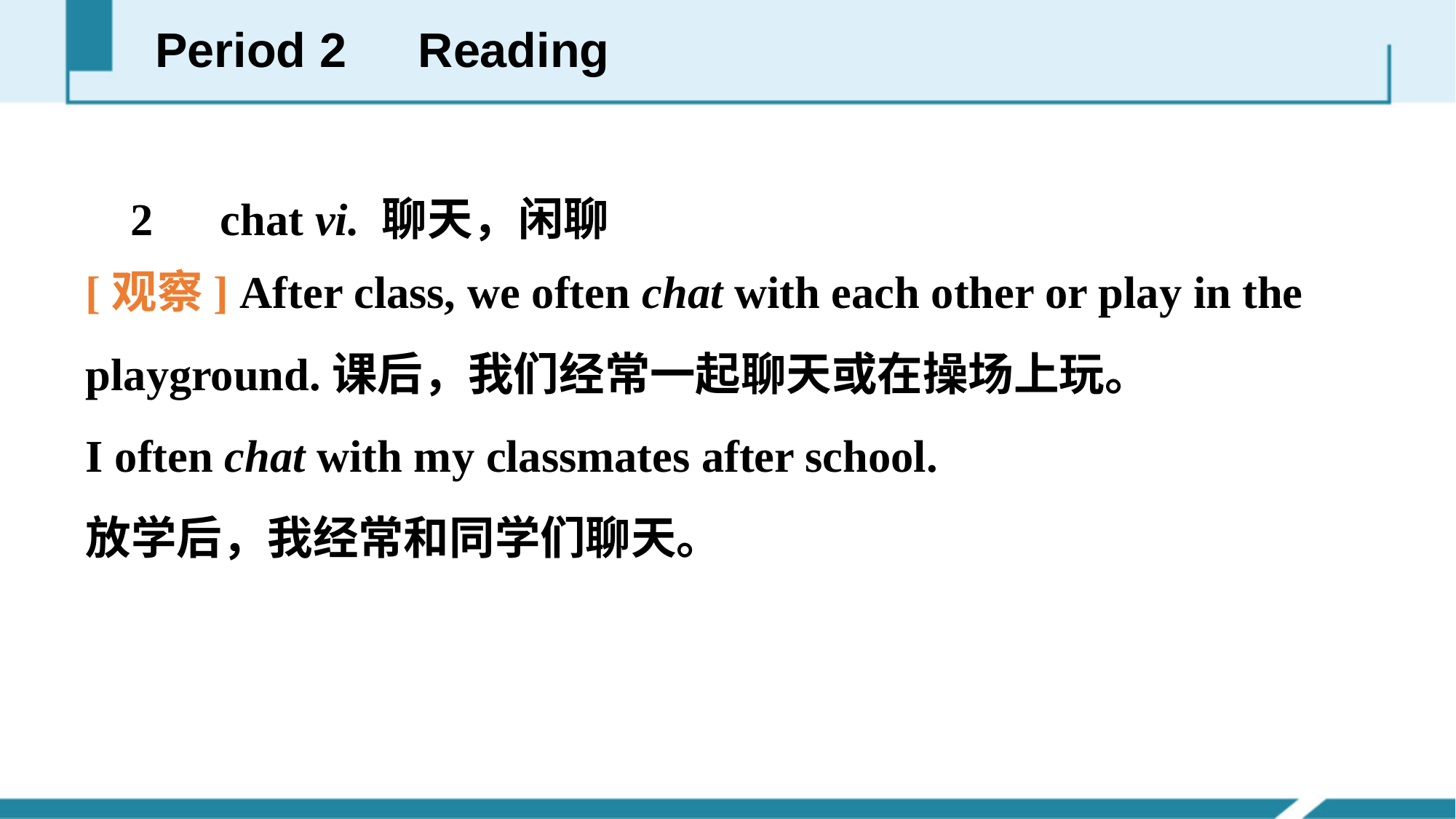

Period 2　Reading
　2　chat vi. 聊天，闲聊
[观察] After class, we often chat with each other or play in the playground.课后，我们经常一起聊天或在操场上玩。
I often chat with my classmates after school.
放学后，我经常和同学们聊天。